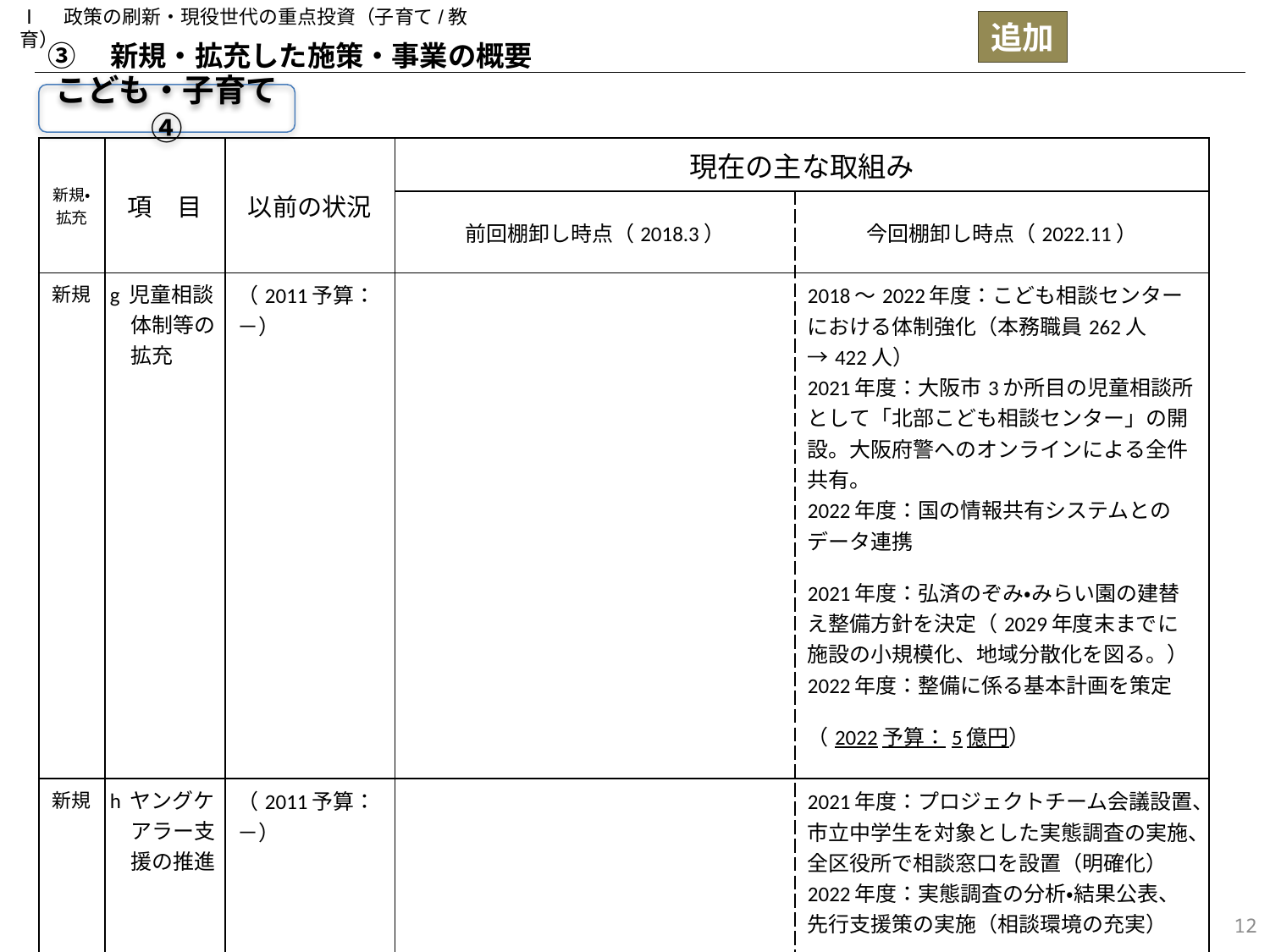

Ⅰ　政策の刷新・現役世代の重点投資（子育て/教育）
追加
③　新規・拡充した施策・事業の概要
こども・子育て④
| 新規・ 拡充 | 項　目 | 以前の状況 | 現在の主な取組み |  |
| --- | --- | --- | --- | --- |
|  |  |  | 前回棚卸し時点（2018.3） | 今回棚卸し時点（2022.11） |
| 新規 | g 児童相談 　体制等の 　拡充 | （2011予算：－） |  | 2018～2022年度：こども相談センターにおける体制強化（本務職員262人→422人） 2021年度：大阪市3か所目の児童相談所として「北部こども相談センター」の開設。大阪府警へのオンラインによる全件共有。 2022年度：国の情報共有システムとのデータ連携 2021年度：弘済のぞみ・みらい園の建替え整備方針を決定（2029年度末までに施設の小規模化、地域分散化を図る。） 2022年度：整備に係る基本計画を策定 （2022予算：5億円） |
| 新規 | h ヤングケ 　アラー支 　援の推進 | （2011予算：－） |  | 2021年度：プロジェクトチーム会議設置、市立中学生を対象とした実態調査の実施、全区役所で相談窓口を設置（明確化） 2022年度：実態調査の分析・結果公表、先行支援策の実施（相談環境の充実） （2022予算：0.2億円） |
12